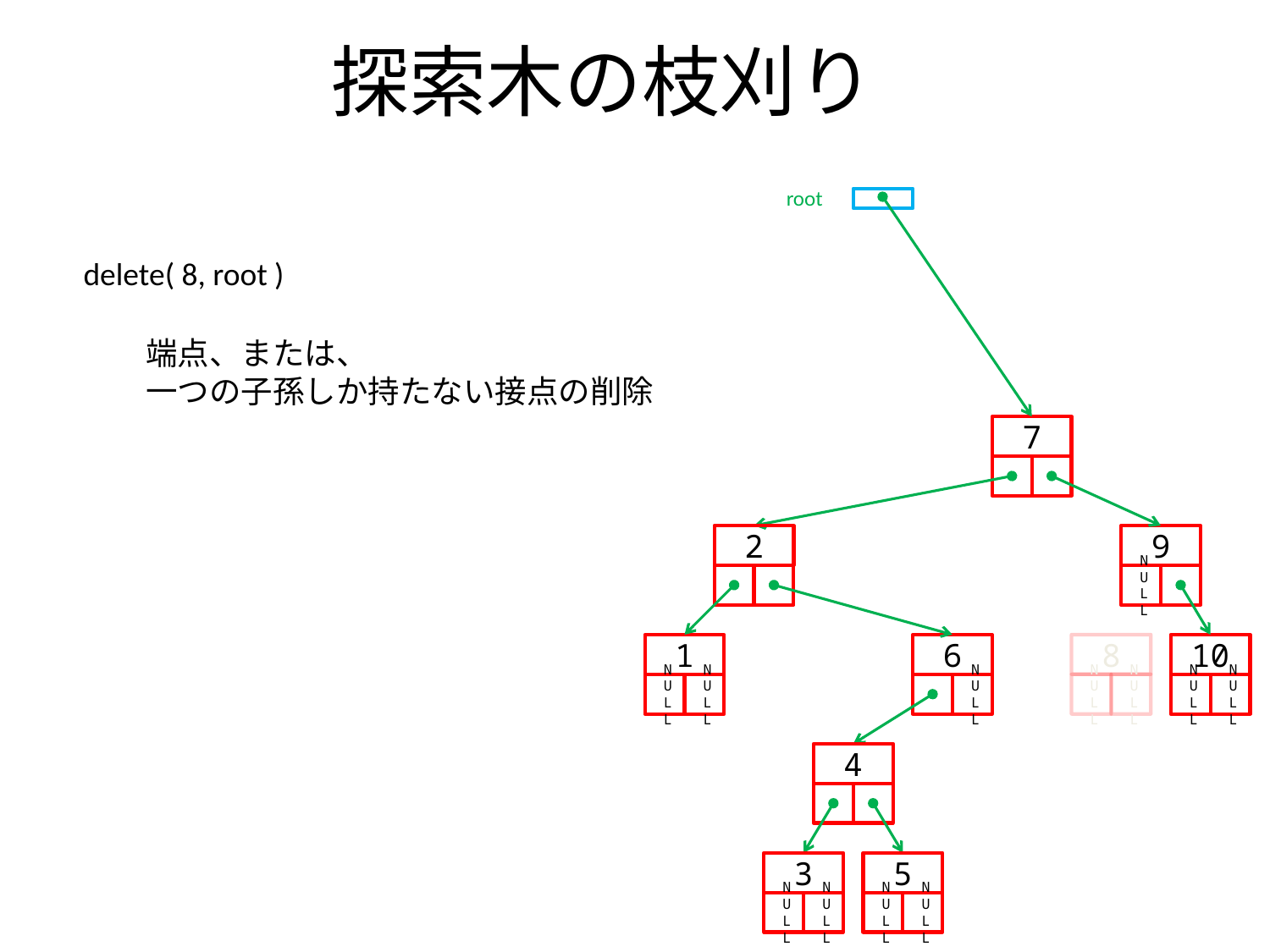

# 探索木の枝刈り
root

delete( 8, root )
端点、または、
一つの子孫しか持たない接点の削除
7

2
9

NULL

1
6
8
10
NULL
NULL

NULL
NULL
NULL
NULL
NULL
4

3
5
NULL
NULL
NULL
NULL